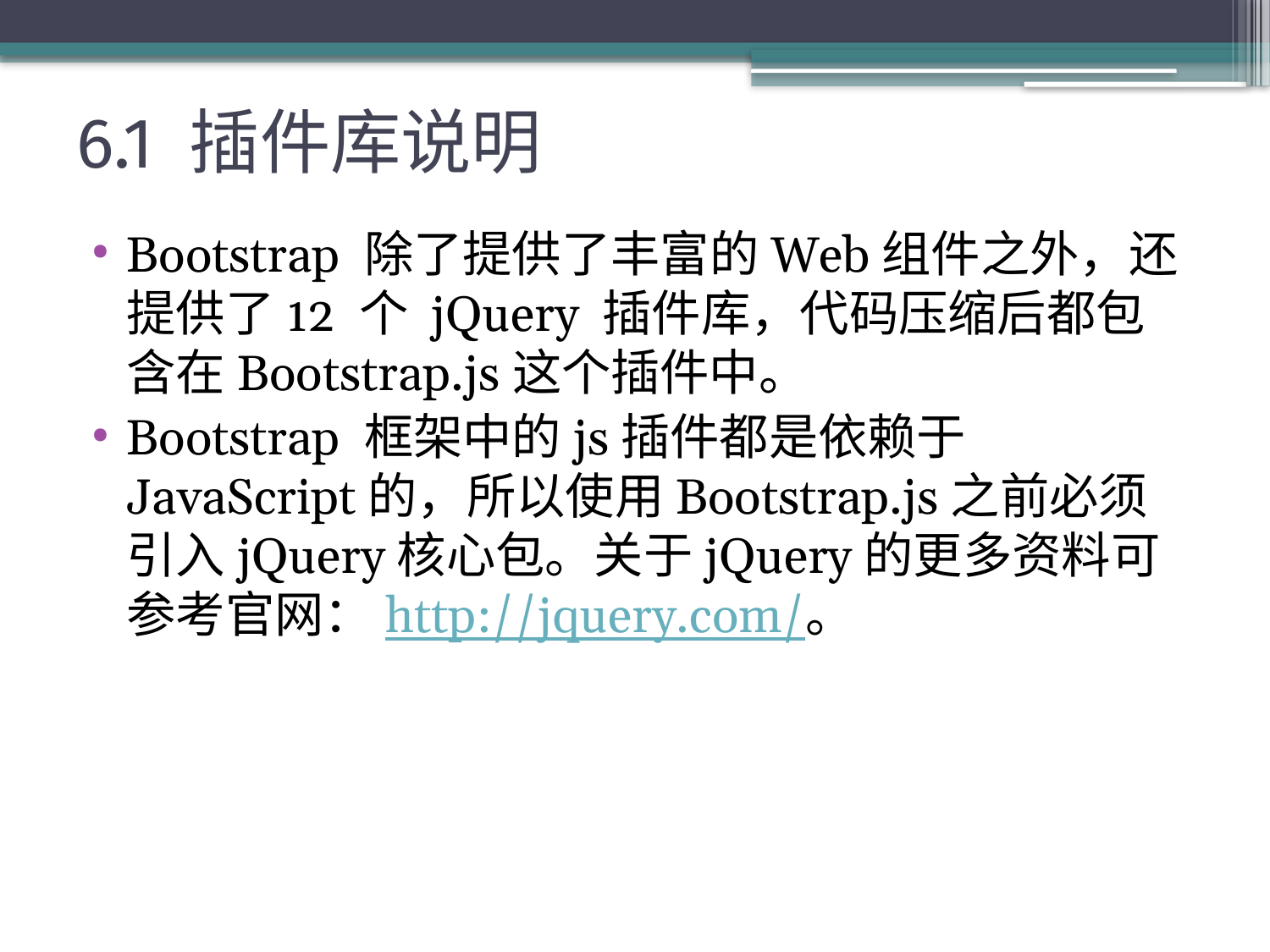

# 6.1 插件库说明
Bootstrap 除了提供了丰富的Web组件之外，还提供了12 个 jQuery 插件库，代码压缩后都包含在Bootstrap.js这个插件中。
Bootstrap 框架中的js插件都是依赖于JavaScript的，所以使用Bootstrap.js之前必须引入jQuery核心包。关于jQuery的更多资料可参考官网：http://jquery.com/。